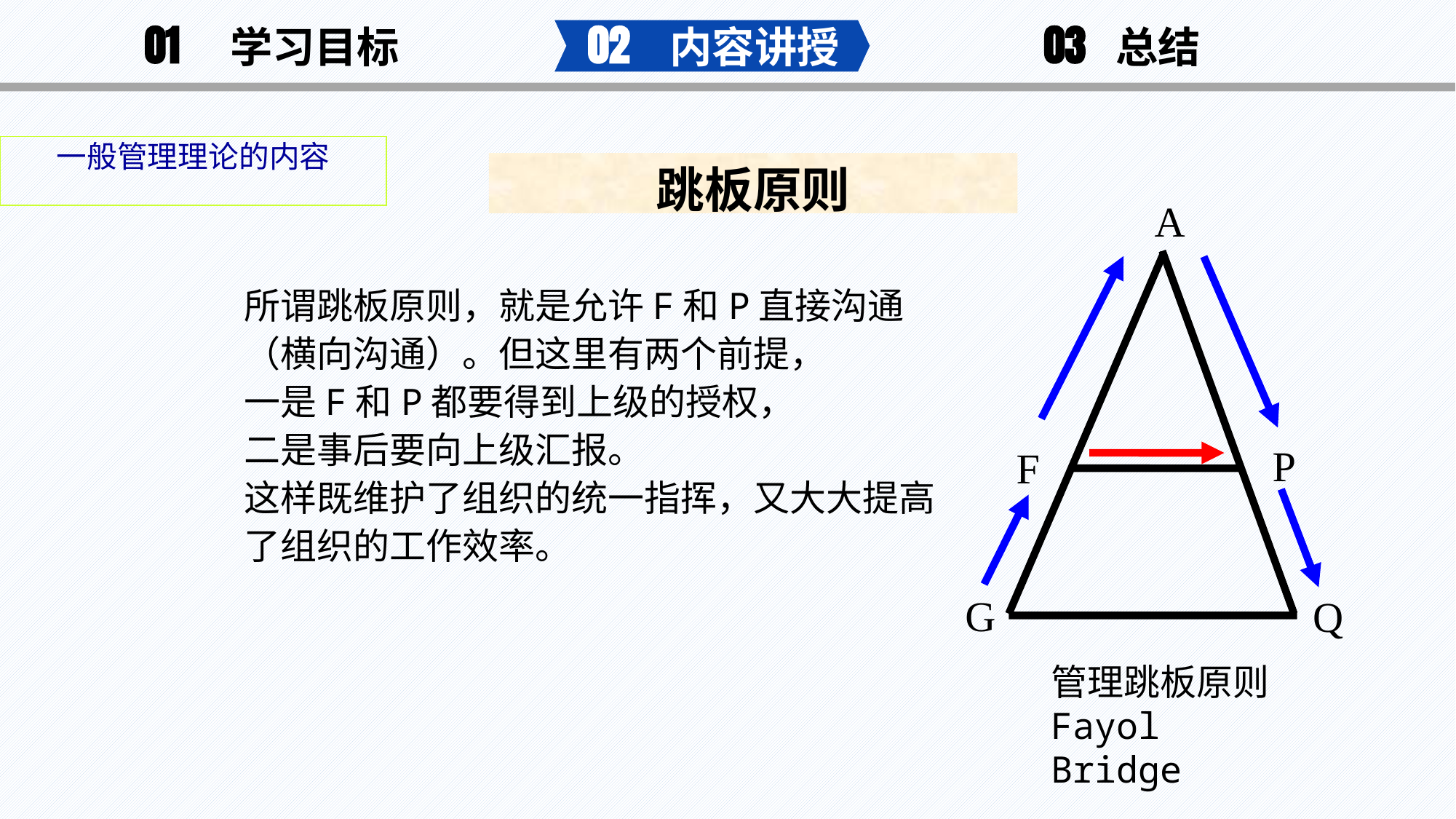

02   内容讲授
03  总结
01    学习目标

一般管理理论的内容
# 跳板原则
A

P
F

G
Q

所谓跳板原则，就是允许F和P直接沟通（横向沟通）。但这里有两个前提，
一是F和P都要得到上级的授权，
二是事后要向上级汇报。
这样既维护了组织的统一指挥，又大大提高了组织的工作效率。
管理跳板原则Fayol Bridge